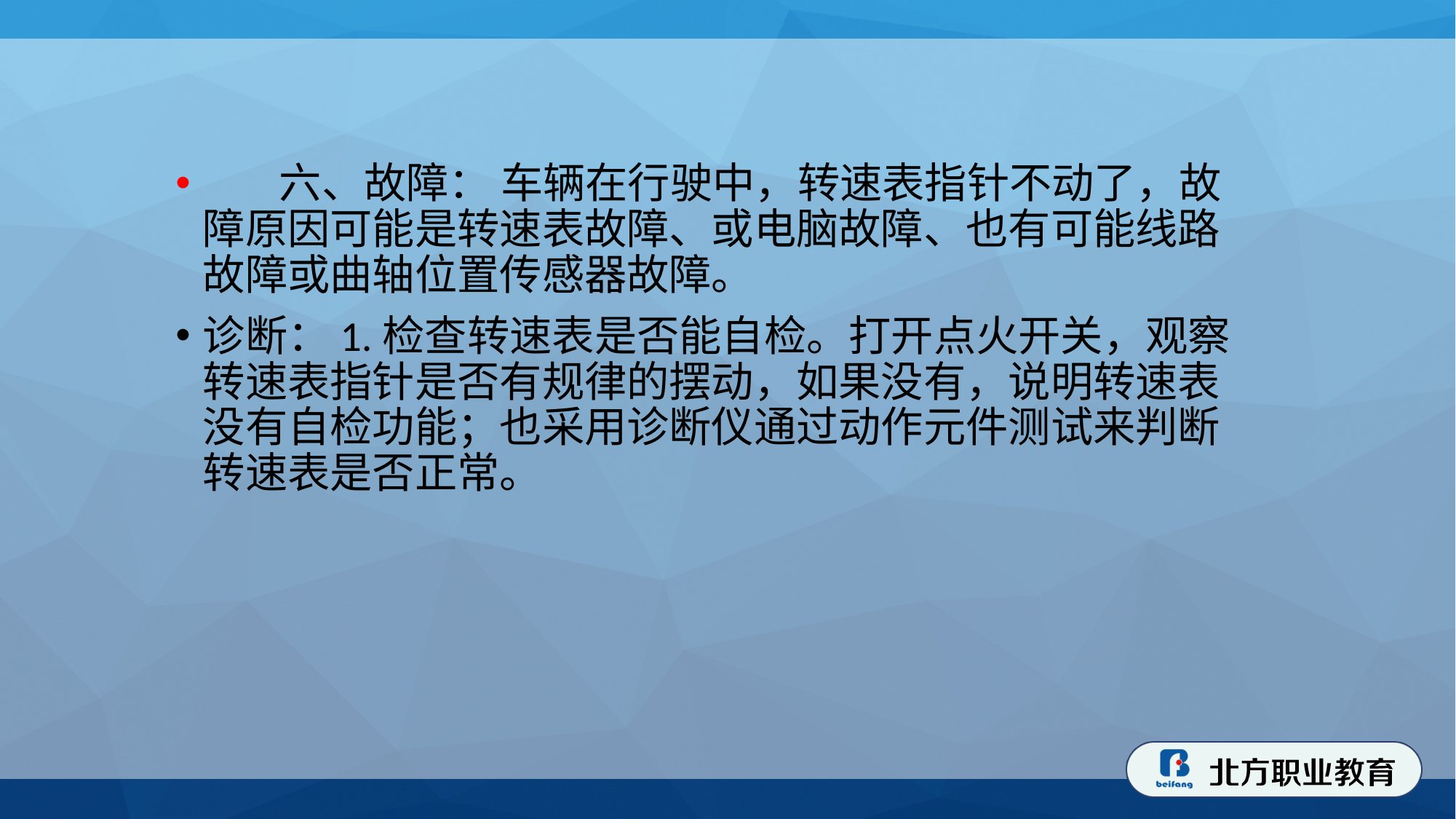

六、故障： 车辆在行驶中，转速表指针不动了，故障原因可能是转速表故障、或电脑故障、也有可能线路故障或曲轴位置传感器故障。
诊断：1.检查转速表是否能自检。打开点火开关，观察转速表指针是否有规律的摆动，如果没有，说明转速表没有自检功能；也采用诊断仪通过动作元件测试来判断转速表是否正常。